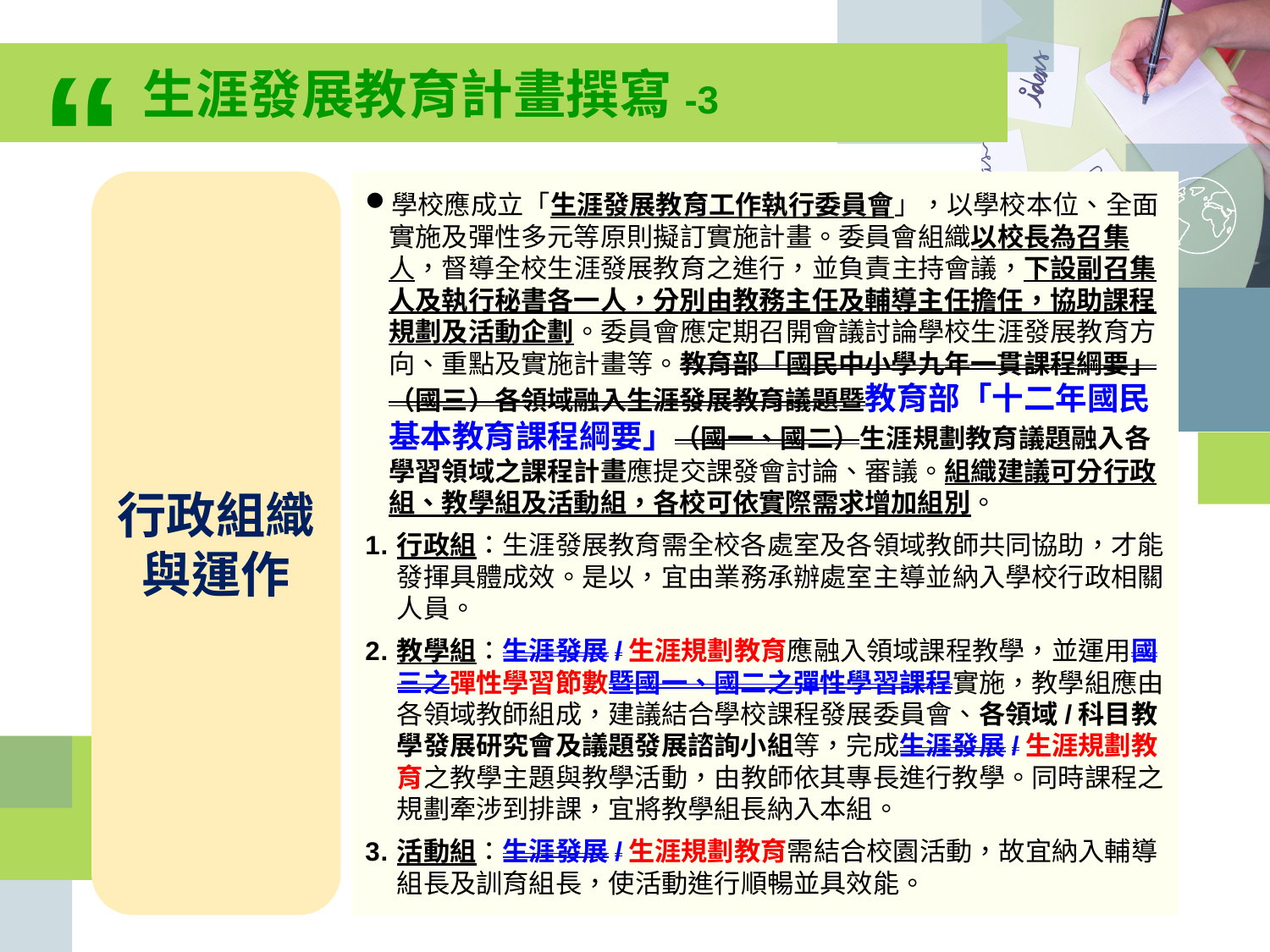

“
生涯發展教育計畫撰寫-3

行政組織
與運作
學校應成立「生涯發展教育工作執行委員會」，以學校本位、全面實施及彈性多元等原則擬訂實施計畫。委員會組織以校長為召集人，督導全校生涯發展教育之進行，並負責主持會議，下設副召集人及執行秘書各一人，分別由教務主任及輔導主任擔任，協助課程規劃及活動企劃。委員會應定期召開會議討論學校生涯發展教育方向、重點及實施計畫等。教育部「國民中小學九年一貫課程綱要」（國三）各領域融入生涯發展教育議題暨教育部「十二年國民基本教育課程綱要」（國一、國二）生涯規劃教育議題融入各學習領域之課程計畫應提交課發會討論、審議。組織建議可分行政組、教學組及活動組，各校可依實際需求增加組別。
行政組：生涯發展教育需全校各處室及各領域教師共同協助，才能發揮具體成效。是以，宜由業務承辦處室主導並納入學校行政相關人員。
教學組：生涯發展/生涯規劃教育應融入領域課程教學，並運用國三之彈性學習節數暨國一、國二之彈性學習課程實施，教學組應由各領域教師組成，建議結合學校課程發展委員會、各領域/科目教學發展研究會及議題發展諮詢小組等，完成生涯發展/生涯規劃教育之教學主題與教學活動，由教師依其專長進行教學。同時課程之規劃牽涉到排課，宜將教學組長納入本組。
活動組：生涯發展/生涯規劃教育需結合校園活動，故宜納入輔導組長及訓育組長，使活動進行順暢並具效能。